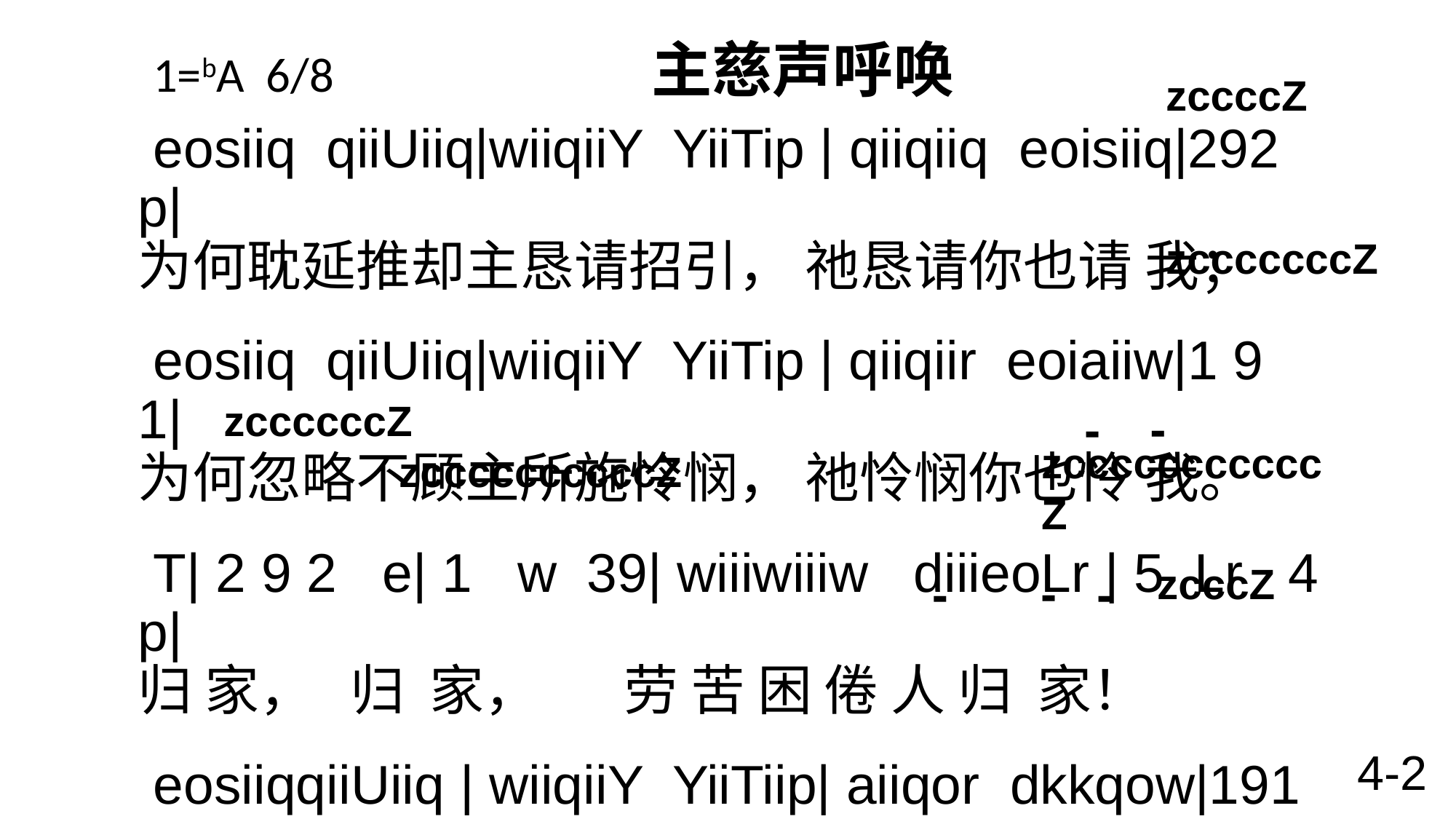

# 1=bA  6/8                            主慈声呼唤
    zccccZ
 eosiiq  qiiUiiq|wiiqiiY  YiiTip | qiiqiiq  eoisiiq|292 p|
为何耽延推却主恳请招引， 祂恳请你也请 我；
eosiiq  qiiUiiq|wiiqiiY  YiiTip | qiiqiir  eoiaiiw|1 9  1|
为何忽略不顾主所施怜悯， 祂怜悯你也怜 我。
 T| 2 9 2   e| 1   w  39| wiiiwiiiw   diiieoLr | 5  Lr   4 p|
归 家，   归  家，       劳 苦 困 倦 人 归  家！
 eosiiqqiiUiiq | wiiqiiY  YiiTiip| aiiqor  dkkqow|191 p \
耶稣温柔慈声恳切在呼唤， 呼唤众罪人归 家。
    zcccccccZ
    zcccccccccccZ
    zccccccZ
    zccccccccccZ
-
-
    zcccZ
-
-
-
4-2